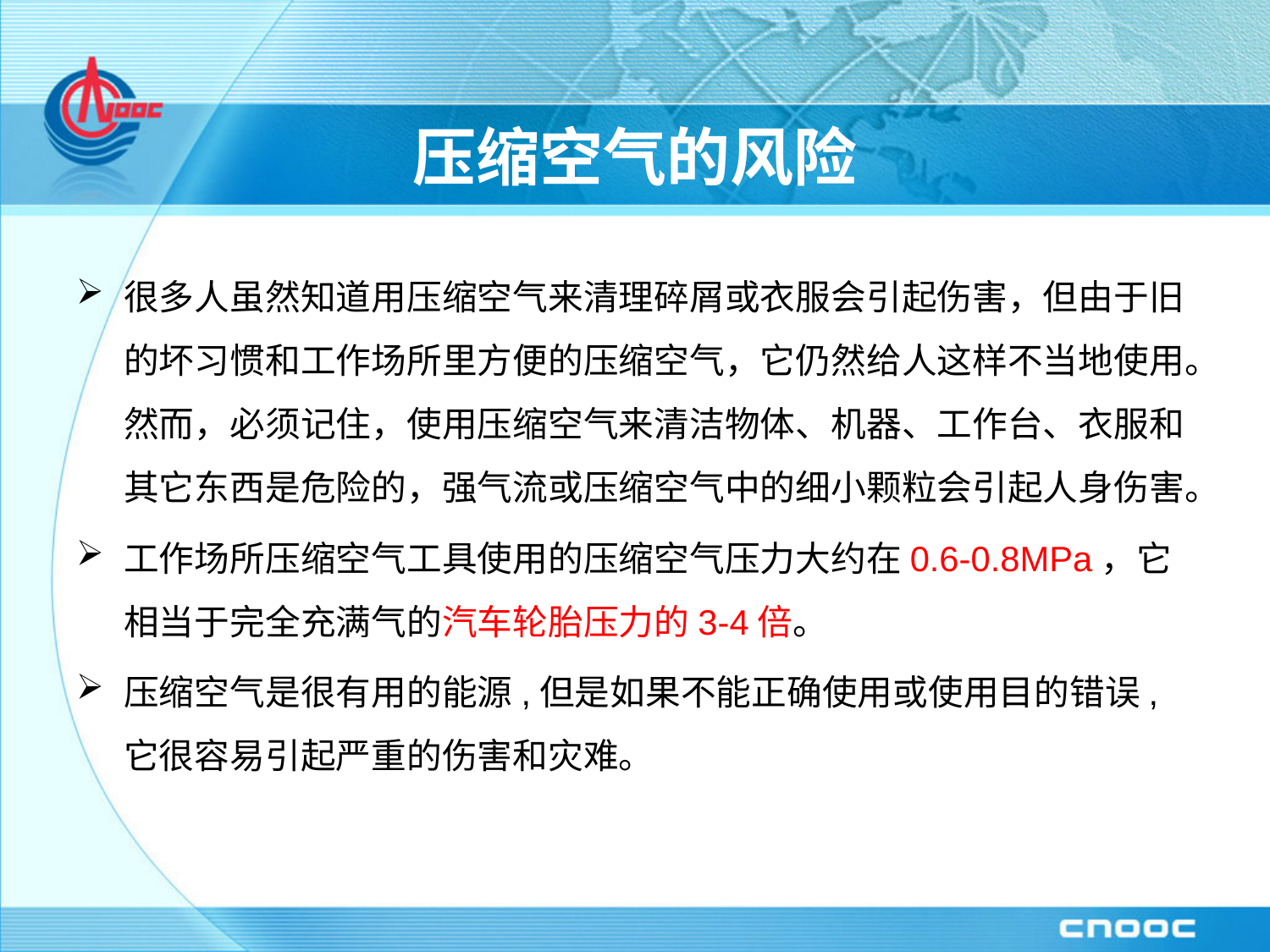

# 压缩空气的风险
很多人虽然知道用压缩空气来清理碎屑或衣服会引起伤害，但由于旧的坏习惯和工作场所里方便的压缩空气，它仍然给人这样不当地使用。然而，必须记住，使用压缩空气来清洁物体、机器、工作台、衣服和其它东西是危险的，强气流或压缩空气中的细小颗粒会引起人身伤害。
工作场所压缩空气工具使用的压缩空气压力大约在0.6-0.8MPa，它相当于完全充满气的汽车轮胎压力的3-4倍。
压缩空气是很有用的能源,但是如果不能正确使用或使用目的错误,它很容易引起严重的伤害和灾难。